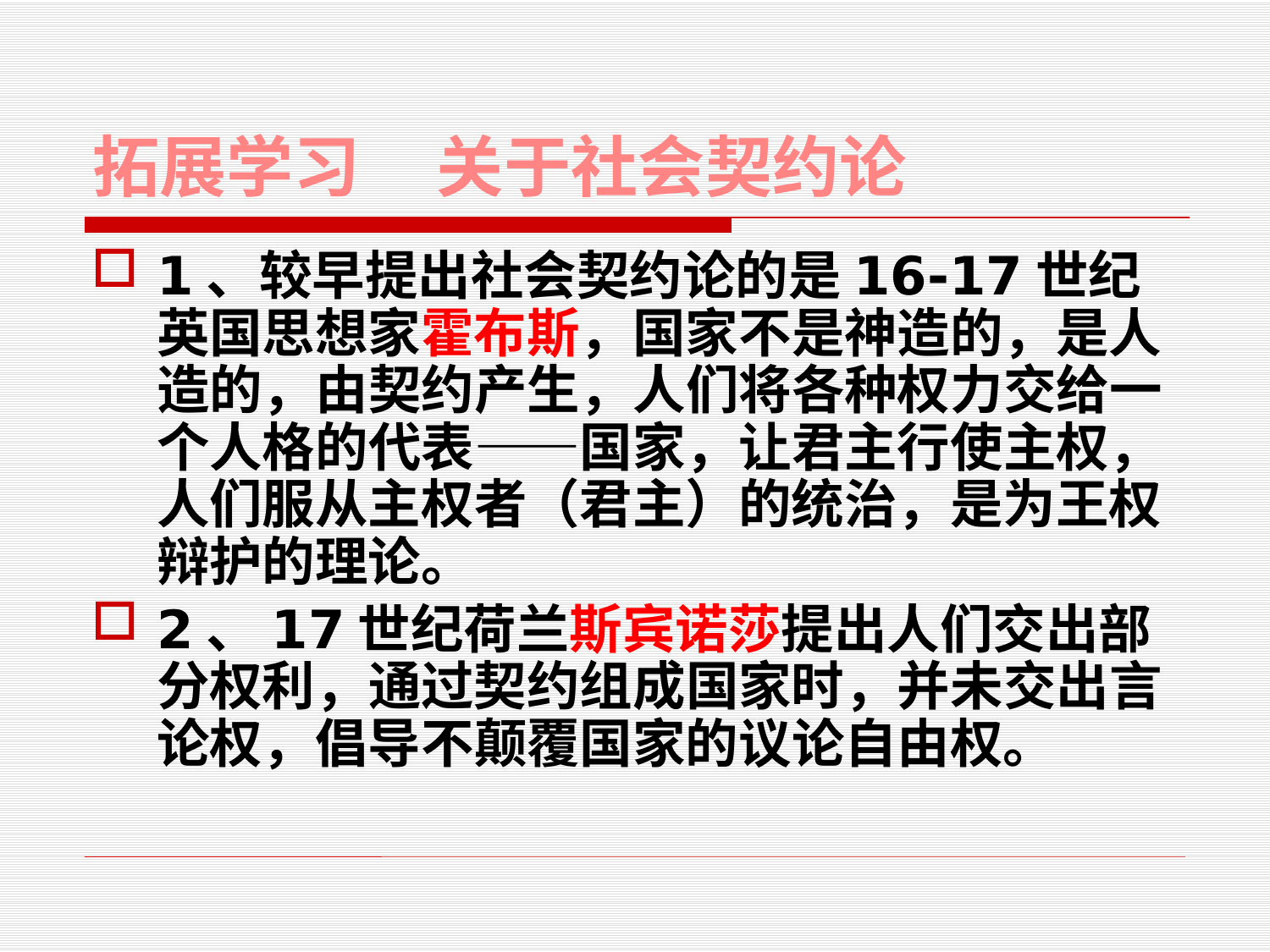

# 拓展学习     关于社会契约论
1、较早提出社会契约论的是16-17世纪英国思想家霍布斯，国家不是神造的，是人造的，由契约产生，人们将各种权力交给一个人格的代表——国家，让君主行使主权，人们服从主权者（君主）的统治，是为王权辩护的理论。
2、17世纪荷兰斯宾诺莎提出人们交出部分权利，通过契约组成国家时，并未交出言论权，倡导不颠覆国家的议论自由权。